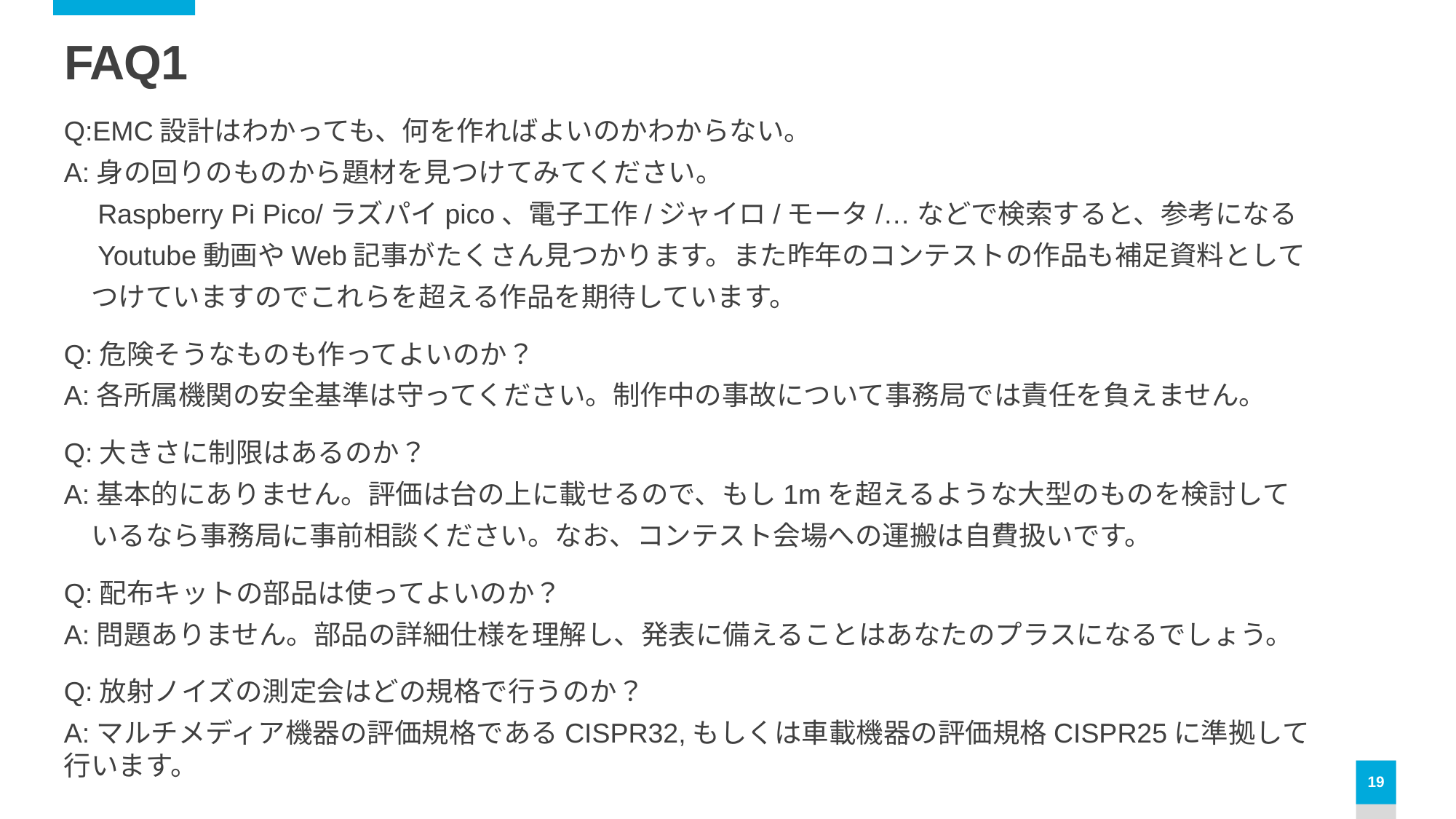

# FAQ1
Q:EMC設計はわかっても、何を作ればよいのかわからない。
A:身の回りのものから題材を見つけてみてください。
　Raspberry Pi Pico/ラズパイpico、電子工作/ジャイロ/モータ/…などで検索すると、参考になる
　Youtube動画やWeb記事がたくさん見つかります。また昨年のコンテストの作品も補足資料として
　つけていますのでこれらを超える作品を期待しています。

Q:危険そうなものも作ってよいのか？
A:各所属機関の安全基準は守ってください。制作中の事故について事務局では責任を負えません。

Q:大きさに制限はあるのか？
A:基本的にありません。評価は台の上に載せるので、もし1mを超えるような大型のものを検討して
　いるなら事務局に事前相談ください。なお、コンテスト会場への運搬は自費扱いです。

Q:配布キットの部品は使ってよいのか？
A:問題ありません。部品の詳細仕様を理解し、発表に備えることはあなたのプラスになるでしょう。

Q:放射ノイズの測定会はどの規格で行うのか？
A:マルチメディア機器の評価規格であるCISPR32,もしくは車載機器の評価規格CISPR25に準拠して行います。